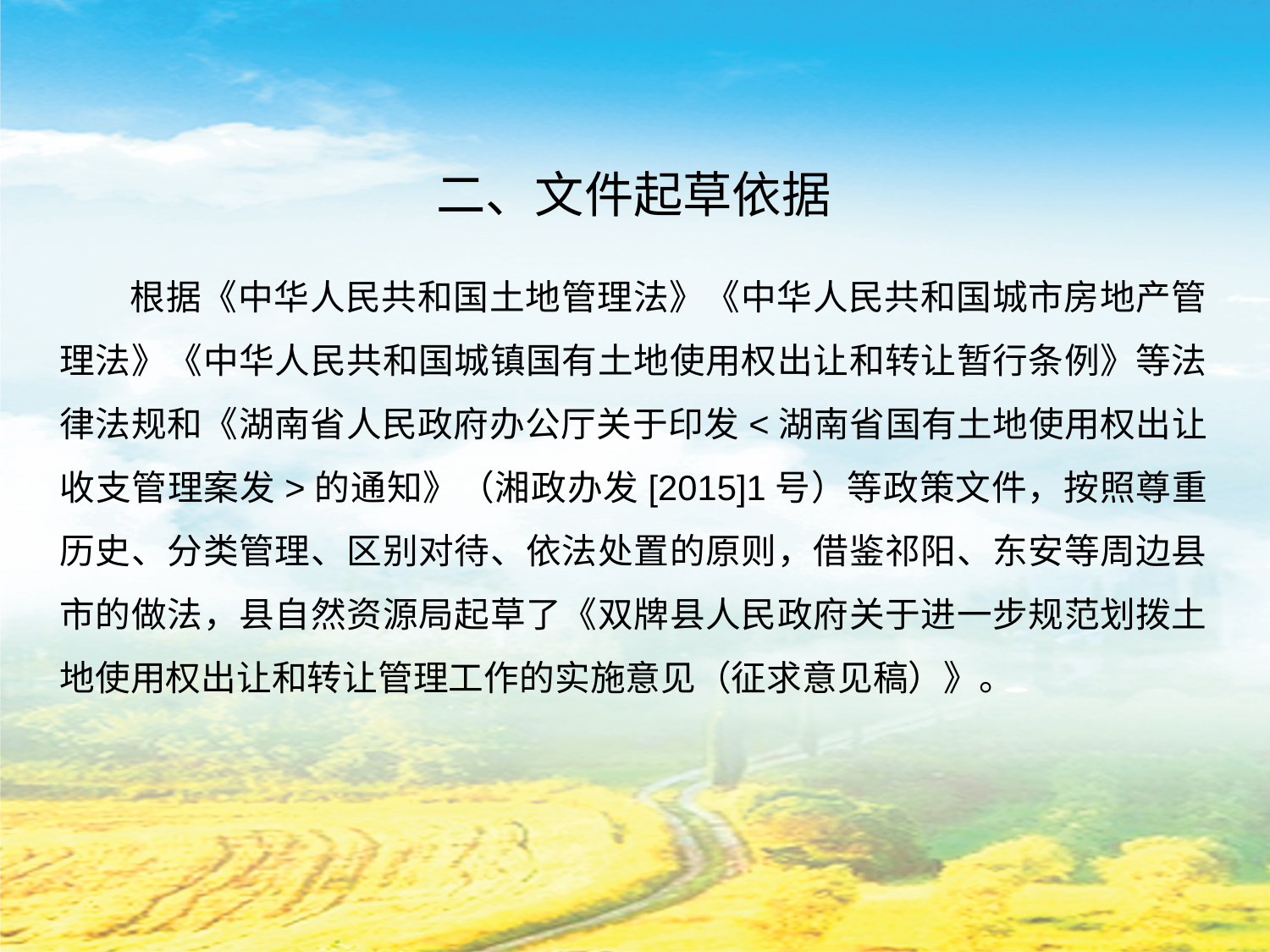

# 二、文件起草依据
根据《中华人民共和国土地管理法》《中华人民共和国城市房地产管理法》《中华人民共和国城镇国有土地使用权出让和转让暂行条例》等法律法规和《湖南省人民政府办公厅关于印发<湖南省国有土地使用权出让收支管理案发>的通知》（湘政办发[2015]1号）等政策文件，按照尊重历史、分类管理、区别对待、依法处置的原则，借鉴祁阳、东安等周边县市的做法，县自然资源局起草了《双牌县人民政府关于进一步规范划拨土地使用权出让和转让管理工作的实施意见（征求意见稿）》。